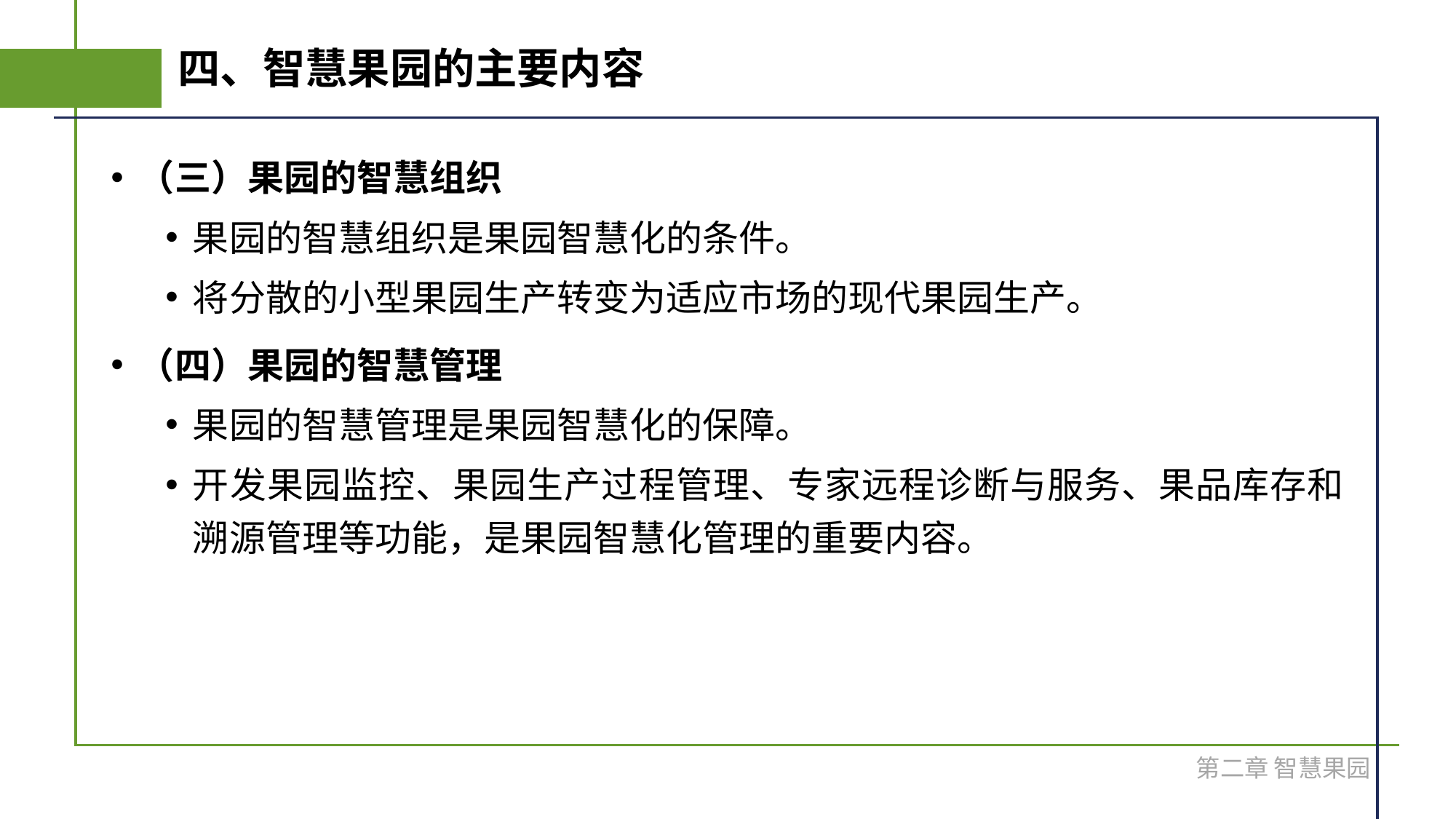

# 四、智慧果园的主要内容
（三）果园的智慧组织
果园的智慧组织是果园智慧化的条件。
将分散的小型果园生产转变为适应市场的现代果园生产。
（四）果园的智慧管理
果园的智慧管理是果园智慧化的保障。
开发果园监控、果园生产过程管理、专家远程诊断与服务、果品库存和溯源管理等功能，是果园智慧化管理的重要内容。

第二章 智慧果园